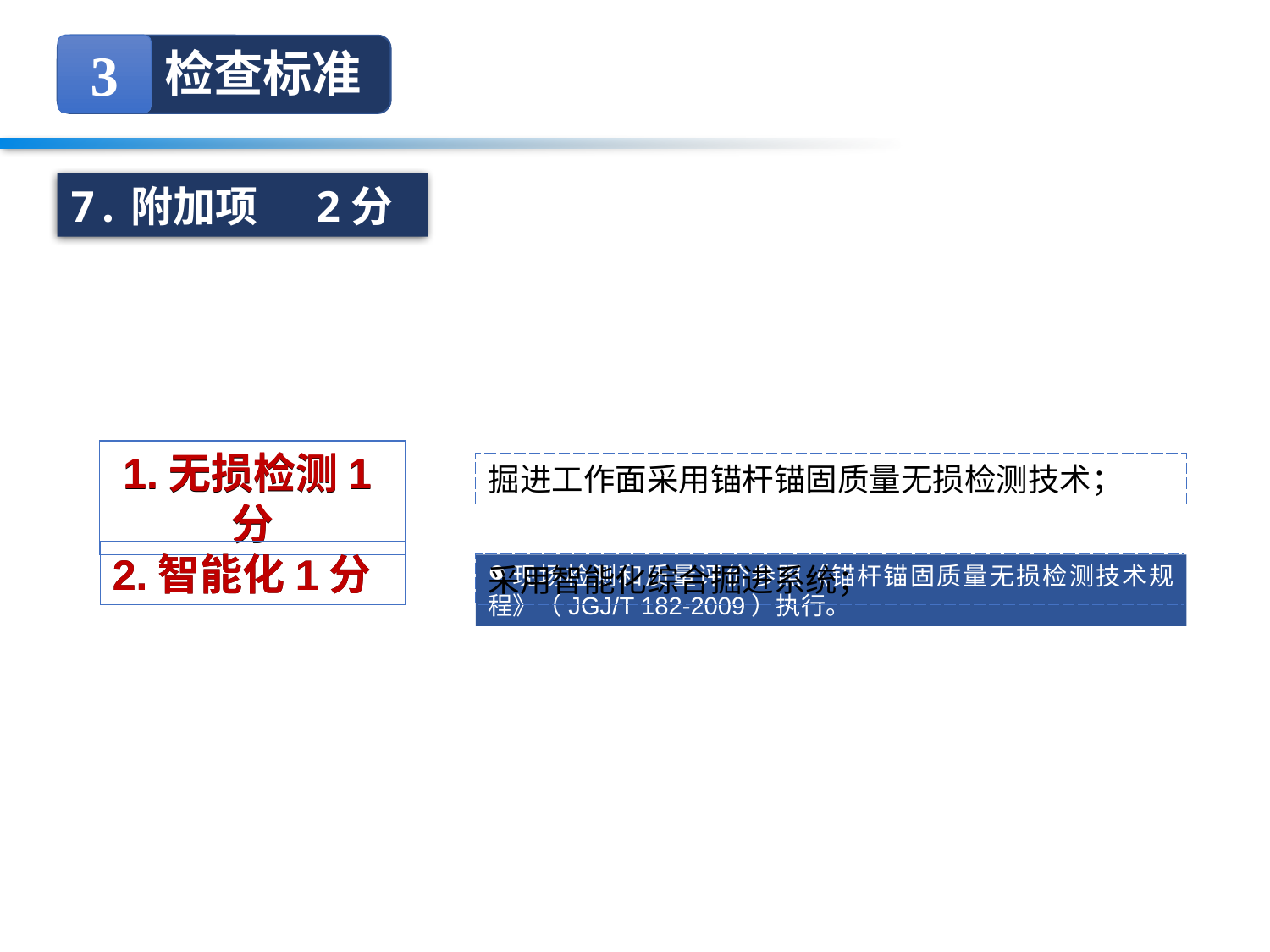

3

检查标准

7.附加项     2分
1.无损检测1分
1.无损检测1分
掘进工作面采用锚杆锚固质量无损检测技术；
2.智能化1分
2.智能化1分
采用智能化综合掘进系统；
现场检测和质量评价参照《锚杆锚固质量无损检测技术规程》（JGJ/T 182-2009）执行。